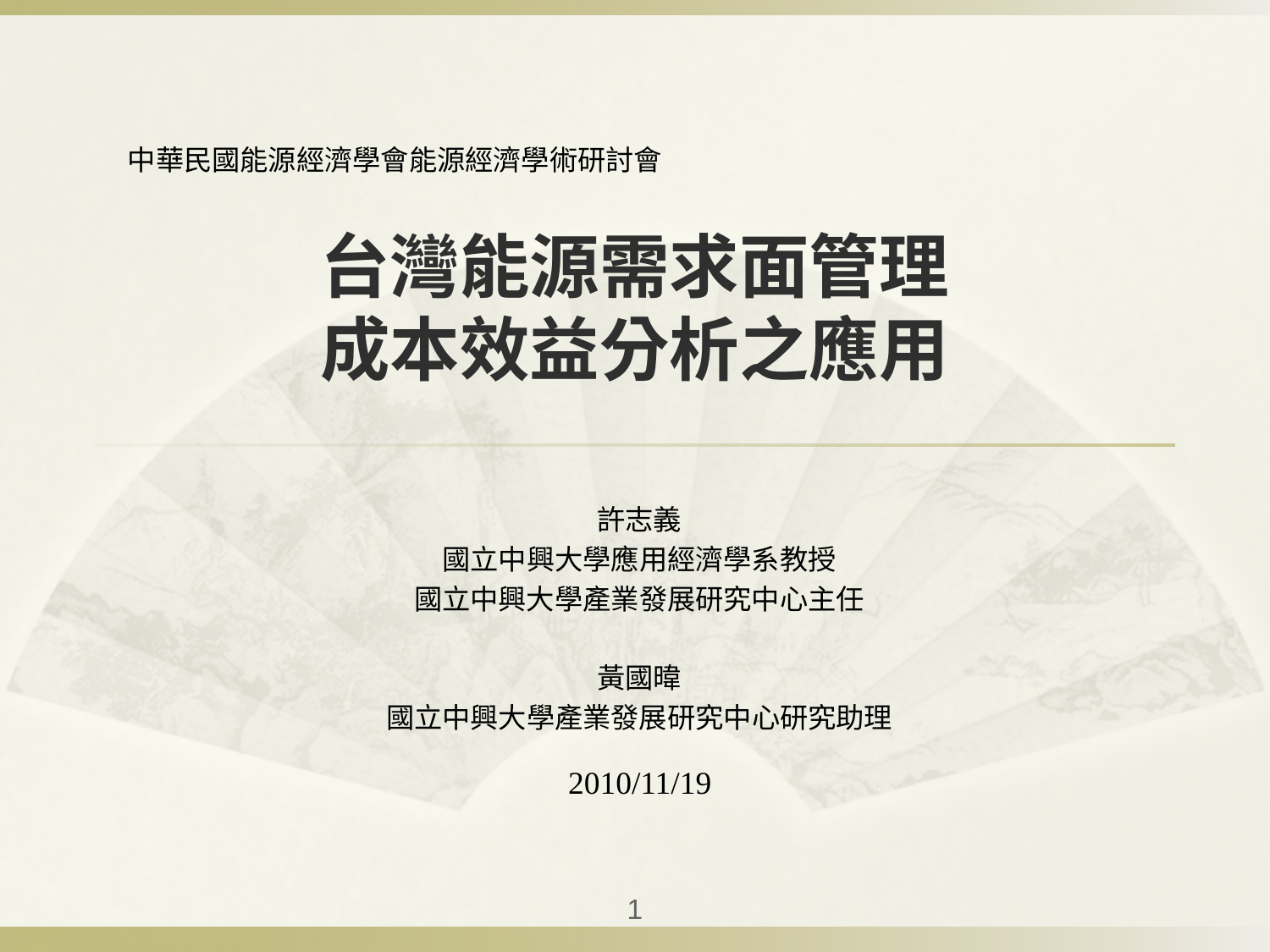

中華民國能源經濟學會能源經濟學術研討會
# 台灣能源需求面管理 成本效益分析之應用
許志義
國立中興大學應用經濟學系教授
國立中興大學產業發展研究中心主任

黃國暐
國立中興大學產業發展研究中心研究助理
2010/11/19
1